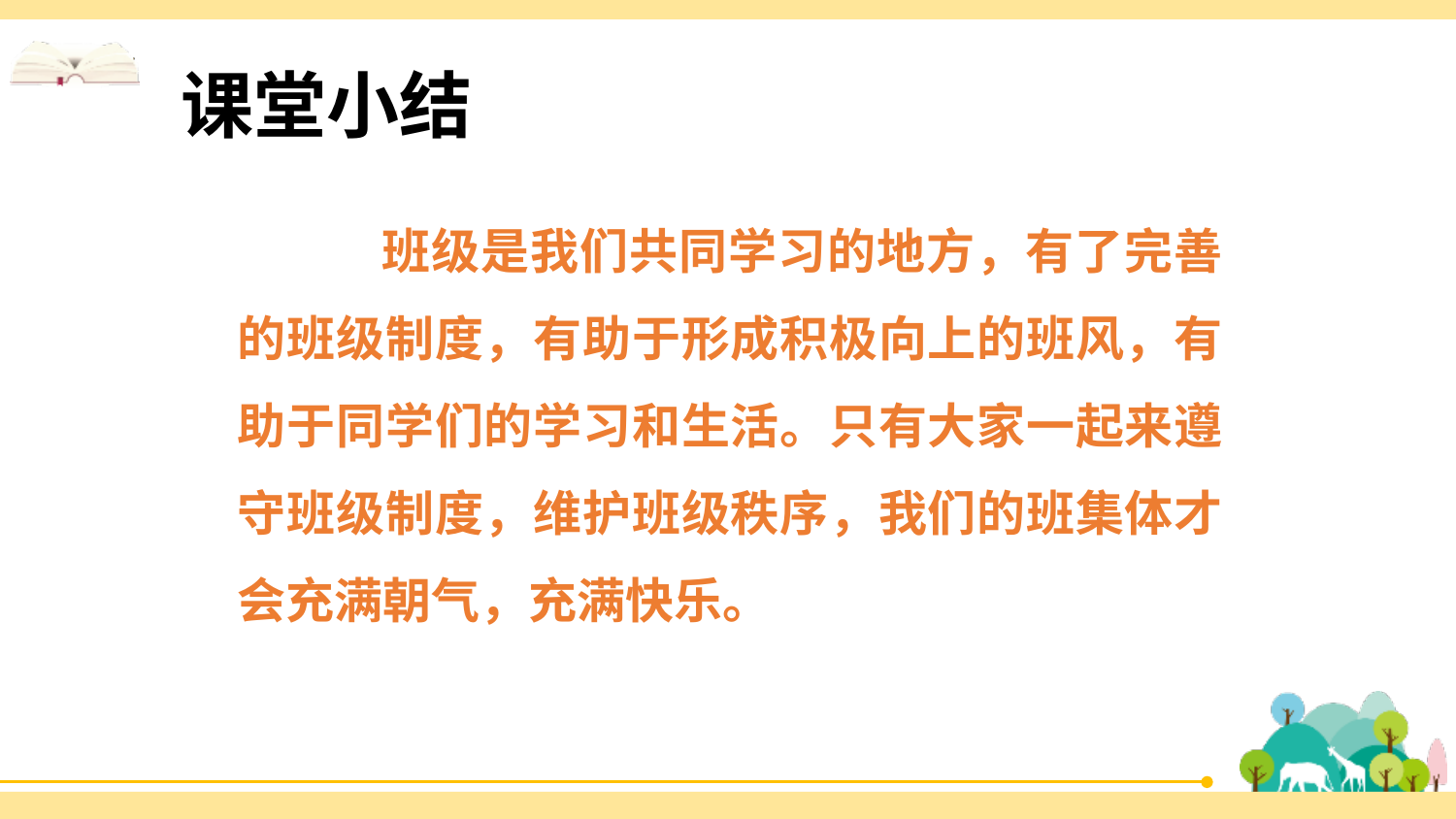

课堂小结
           班级是我们共同学习的地方，有了完善的班级制度，有助于形成积极向上的班风，有助于同学们的学习和生活。只有大家一起来遵守班级制度，维护班级秩序，我们的班集体才会充满朝气，充满快乐。
14